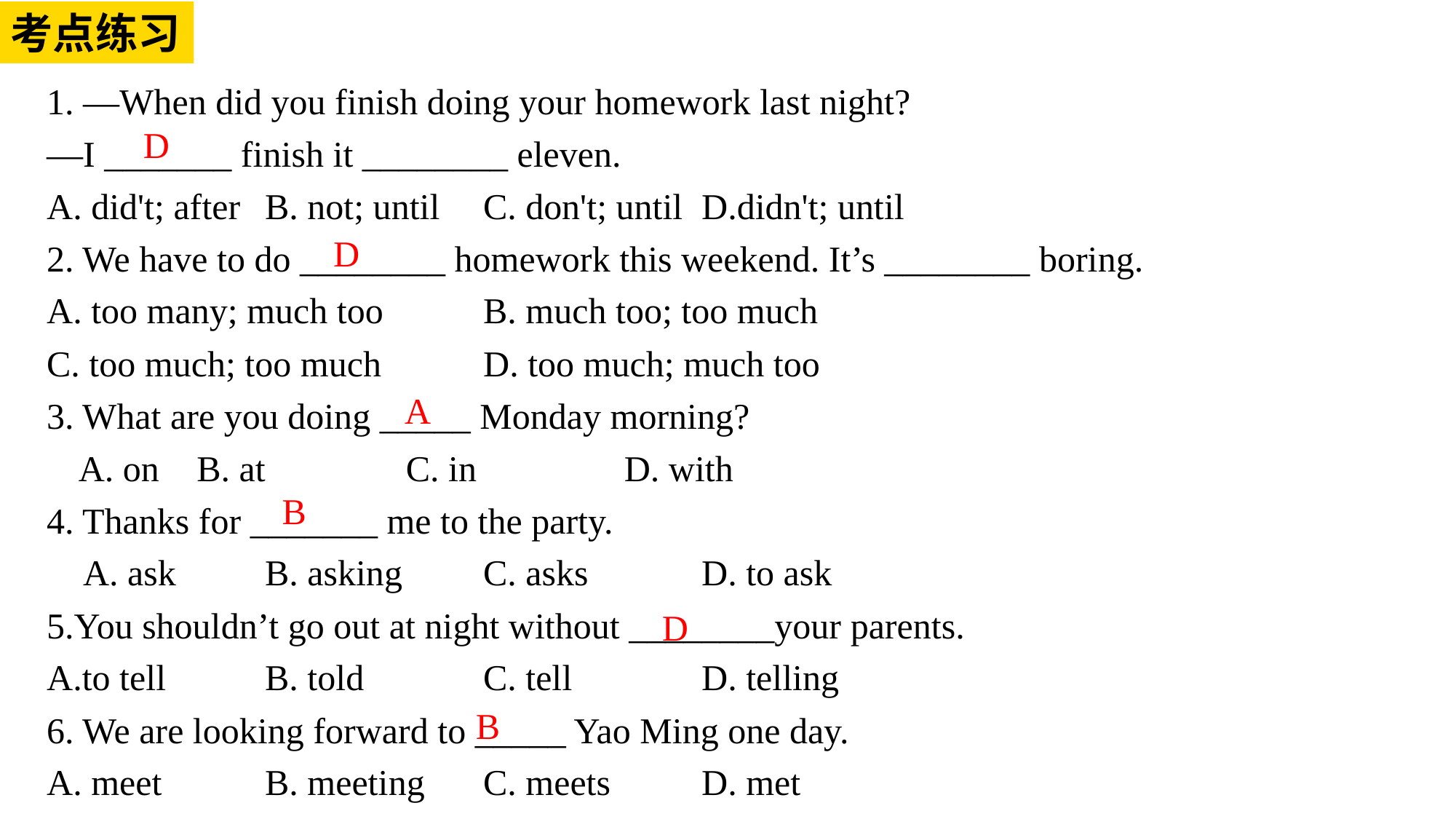

考点练习
1. —When did you finish doing your homework last night?
—I _______ finish it ________ eleven.
A. did't; after 	B. not; until 	C. don't; until 	D.didn't; until
2. We have to do ________ homework this weekend. It’s ________ boring.
A. too many; much too     	B. much too; too much
C. too much; too much     	D. too much; much too
3. What are you doing _____ Monday morning?
A. on	 B. at		C. in		D. with
4. Thanks for _______ me to the party.
    A. ask	B. asking	C. asks		D. to ask
5.You shouldn’t go out at night without ________your parents.
A.to tell	B. told		C. tell		D. telling
6. We are looking forward to _____ Yao Ming one day.
A. meet	B. meeting	C. meets	D. met
D
D
A
B
D
B